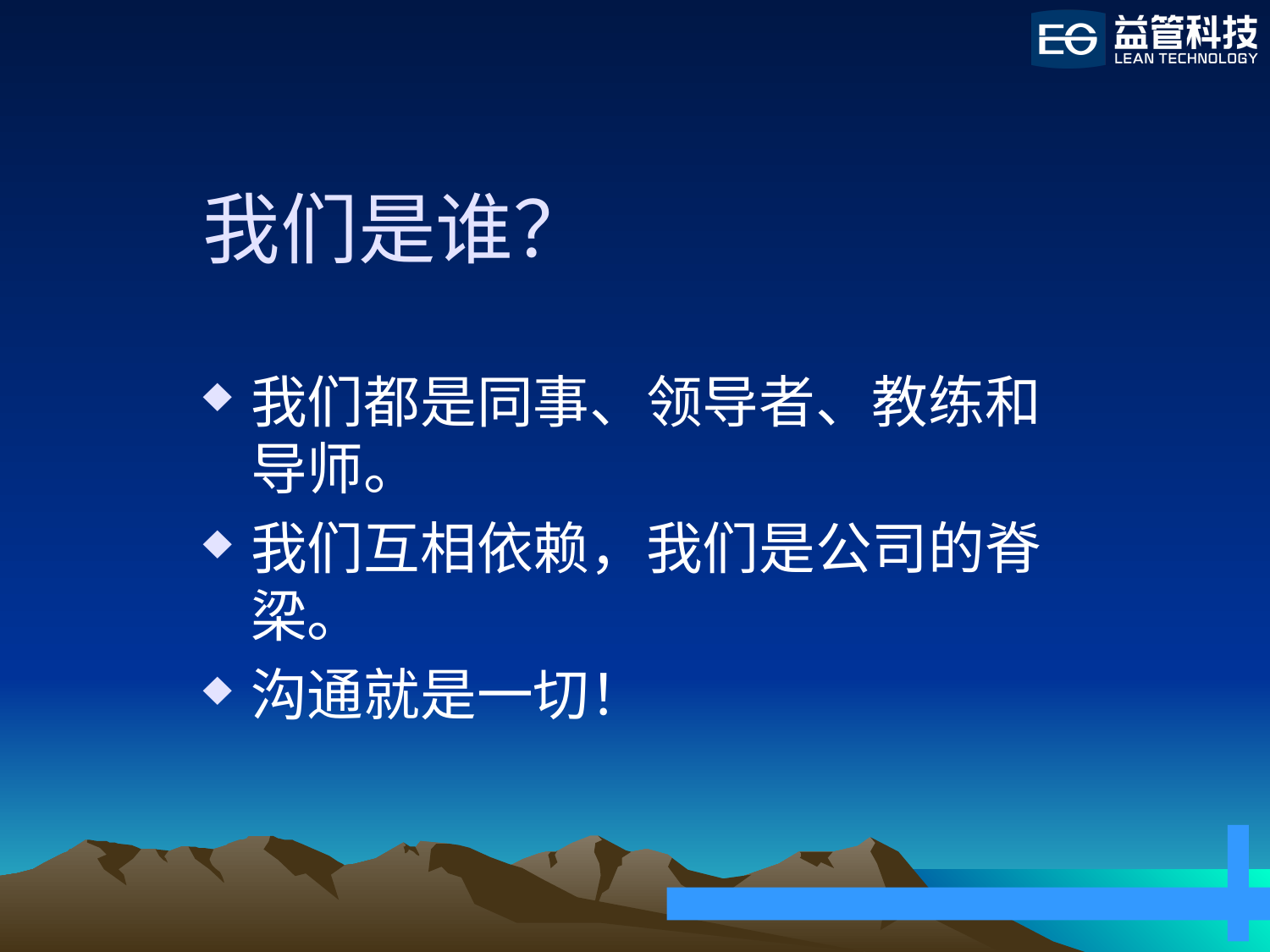

我们是谁？
我们都是同事、领导者、教练和导师。
我们互相依赖，我们是公司的脊梁。
沟通就是一切！